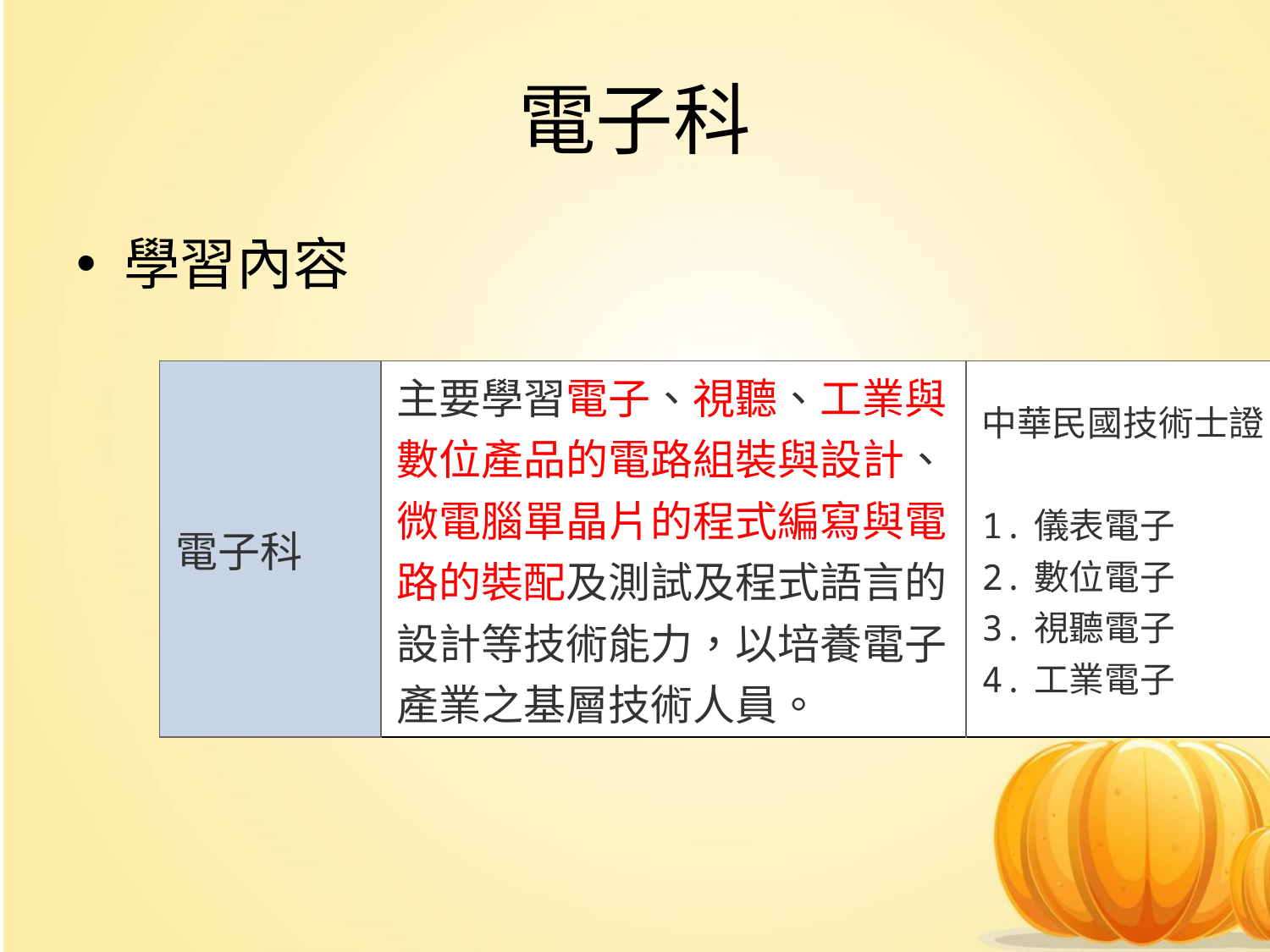

# 電子科
學習內容

| 電子科 | 主要學習電子、視聽、工業與數位產品的電路組裝與設計、微電腦單晶片的程式編寫與電路的裝配及測試及程式語言的設計等技術能力，以培養電子產業之基層技術人員。 | 中華民國技術士證： 1.儀表電子 2.數位電子 3.視聽電子 4.工業電子 |
| --- | --- | --- |